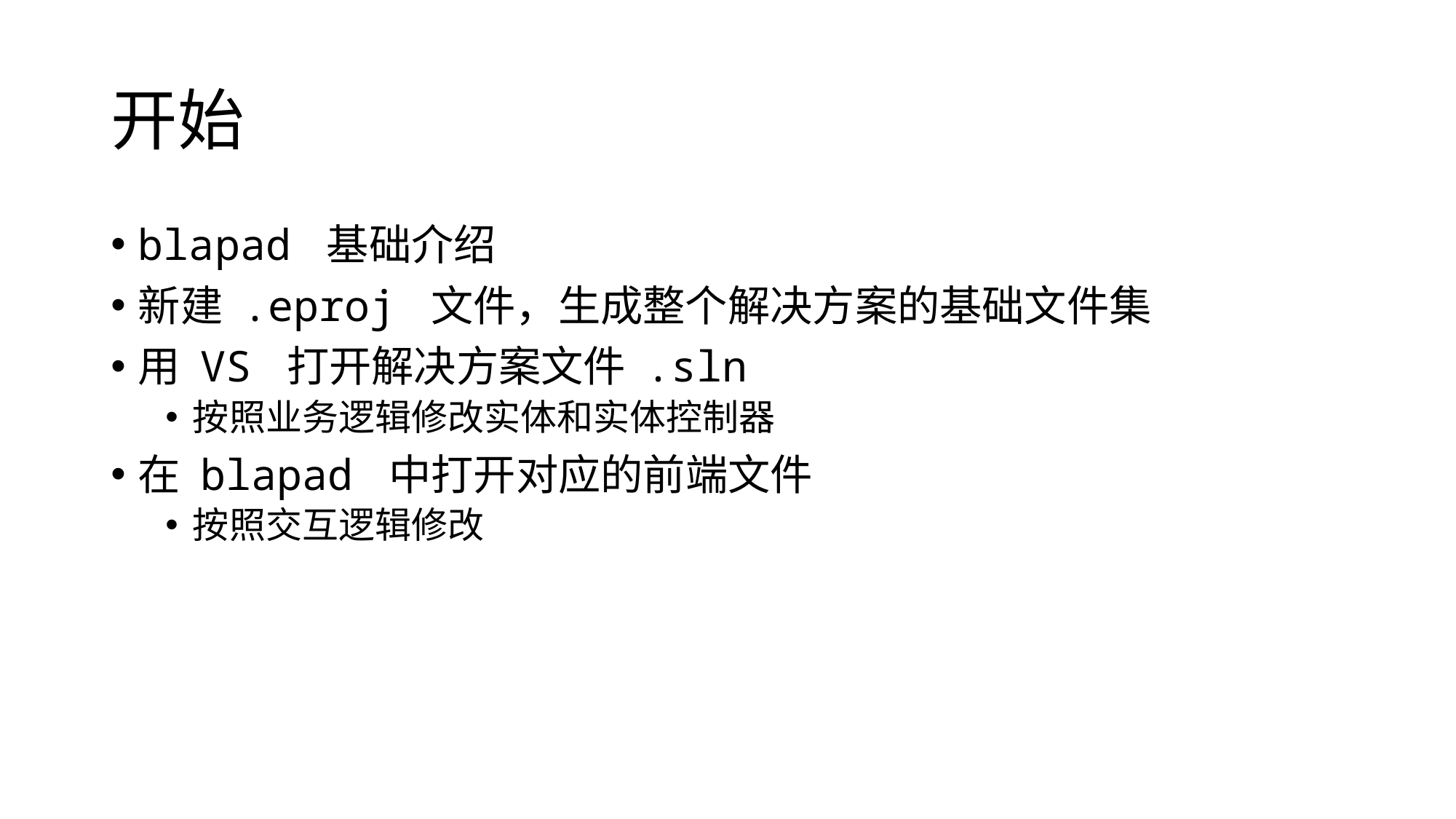

# 开始
blapad 基础介绍
新建 .eproj 文件，生成整个解决方案的基础文件集
用 VS 打开解决方案文件 .sln
按照业务逻辑修改实体和实体控制器
在 blapad 中打开对应的前端文件
按照交互逻辑修改